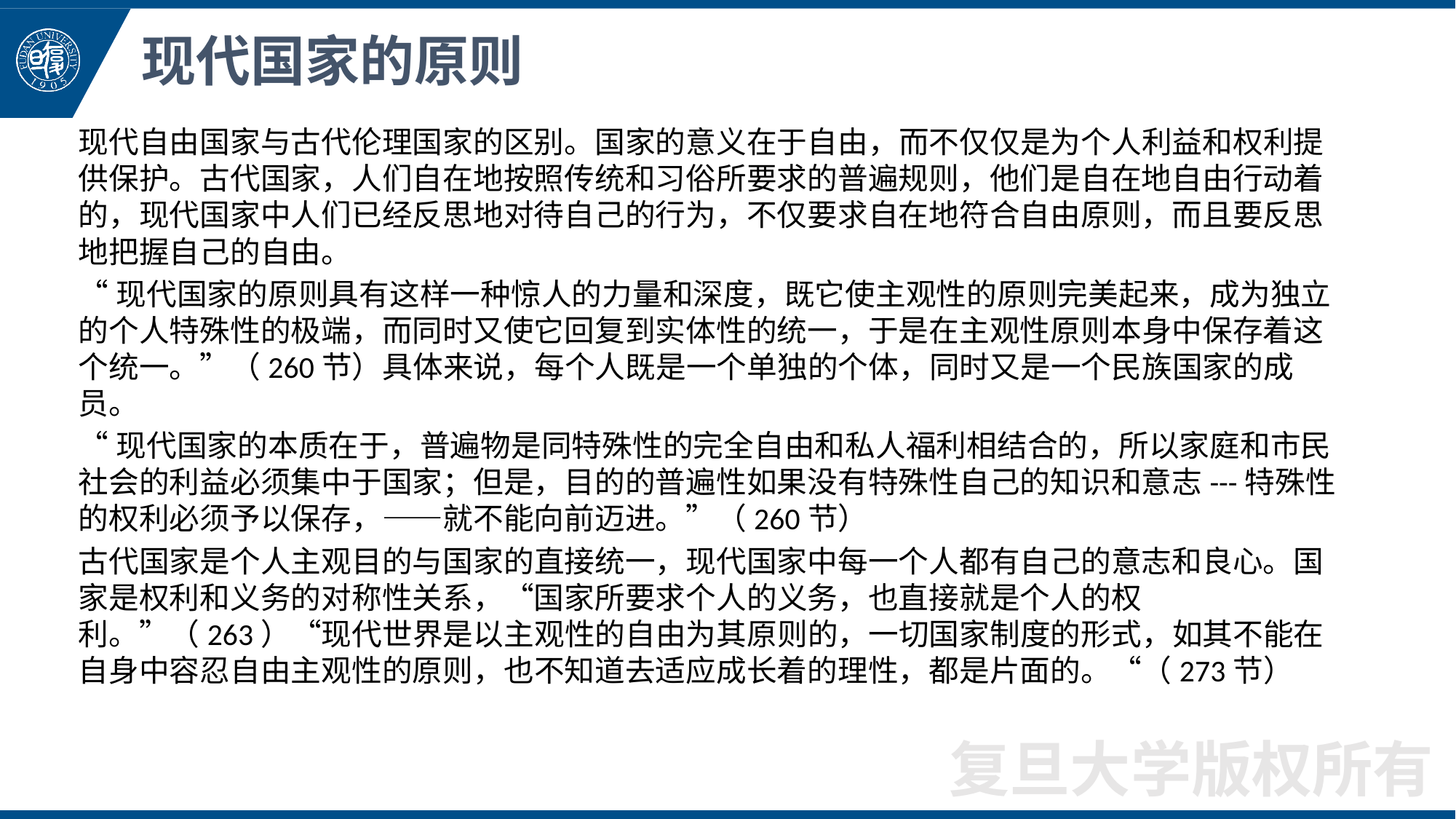

# 现代国家的原则
现代自由国家与古代伦理国家的区别。国家的意义在于自由，而不仅仅是为个人利益和权利提供保护。古代国家，人们自在地按照传统和习俗所要求的普遍规则，他们是自在地自由行动着的，现代国家中人们已经反思地对待自己的行为，不仅要求自在地符合自由原则，而且要反思地把握自己的自由。
“现代国家的原则具有这样一种惊人的力量和深度，既它使主观性的原则完美起来，成为独立的个人特殊性的极端，而同时又使它回复到实体性的统一，于是在主观性原则本身中保存着这个统一。”（260节）具体来说，每个人既是一个单独的个体，同时又是一个民族国家的成员。
“现代国家的本质在于，普遍物是同特殊性的完全自由和私人福利相结合的，所以家庭和市民社会的利益必须集中于国家；但是，目的的普遍性如果没有特殊性自己的知识和意志---特殊性的权利必须予以保存，——就不能向前迈进。”（260节）
古代国家是个人主观目的与国家的直接统一，现代国家中每一个人都有自己的意志和良心。国家是权利和义务的对称性关系，“国家所要求个人的义务，也直接就是个人的权利。”（263）“现代世界是以主观性的自由为其原则的，一切国家制度的形式，如其不能在自身中容忍自由主观性的原则，也不知道去适应成长着的理性，都是片面的。“（273节）